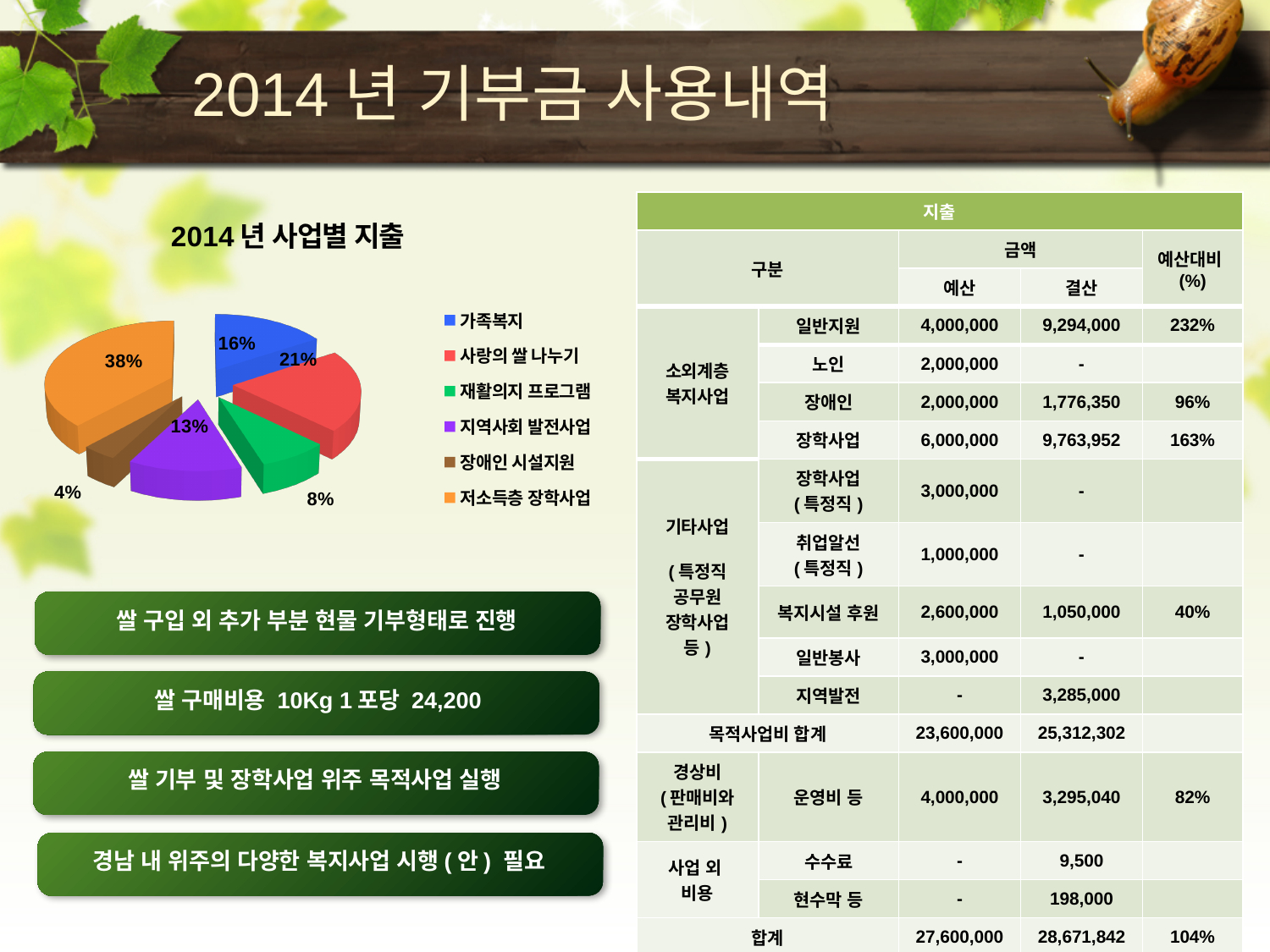

#
  2014년 기부금 사용내역

[unsupported chart]

| 지출 |  |  |  |  |
| --- | --- | --- | --- | --- |
| 구분 |  | 금액 |  | 예산대비(%) |
|  |  | 예산 | 결산 |  |
| 소외계층 복지사업 | 일반지원 | 4,000,000 | 9,294,000 | 232% |
|  | 노인 | 2,000,000 | - |  |
|  | 장애인 | 2,000,000 | 1,776,350 | 96% |
|  | 장학사업 | 6,000,000 | 9,763,952 | 163% |
| 기타사업 (특정직 공무원 장학사업 등) | 장학사업 (특정직) | 3,000,000 | - |  |
|  | 취업알선 (특정직) | 1,000,000 | - |  |
|  | 복지시설 후원 | 2,600,000 | 1,050,000 | 40% |
|  | 일반봉사 | 3,000,000 | - |  |
|  | 지역발전 | - | 3,285,000 |  |
| 목적사업비 합계 |  | 23,600,000 | 25,312,302 |  |
| 경상비 (판매비와 관리비) | 운영비 등 | 4,000,000 | 3,295,040 | 82% |
| 사업 외 비용 | 수수료 | - | 9,500 |  |
|  | 현수막 등 | - | 198,000 |  |
| 합계 |  | 27,600,000 | 28,671,842 | 104% |

쌀 구입 외 추가 부분 현물 기부형태로 진행

쌀 구매비용 10Kg 1포당 24,200

쌀 기부 및 장학사업 위주 목적사업 실행

경남 내 위주의 다양한 복지사업 시행(안) 필요